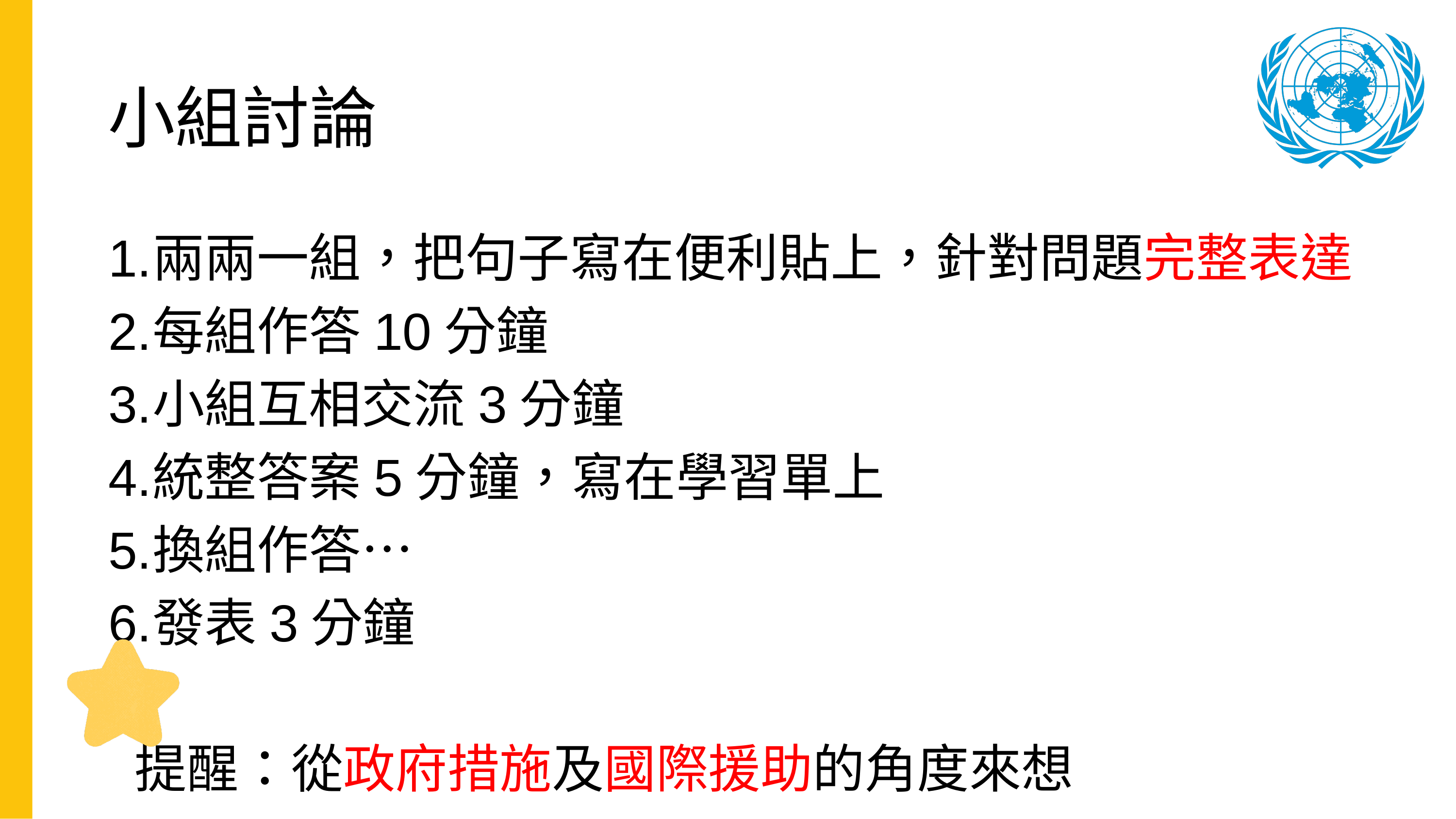

小組討論
兩兩一組，把句子寫在便利貼上，針對問題完整表達
每組作答10分鐘
小組互相交流3分鐘
統整答案5分鐘，寫在學習單上
換組作答…
發表3分鐘

     提醒：從政府措施及國際援助的角度來想